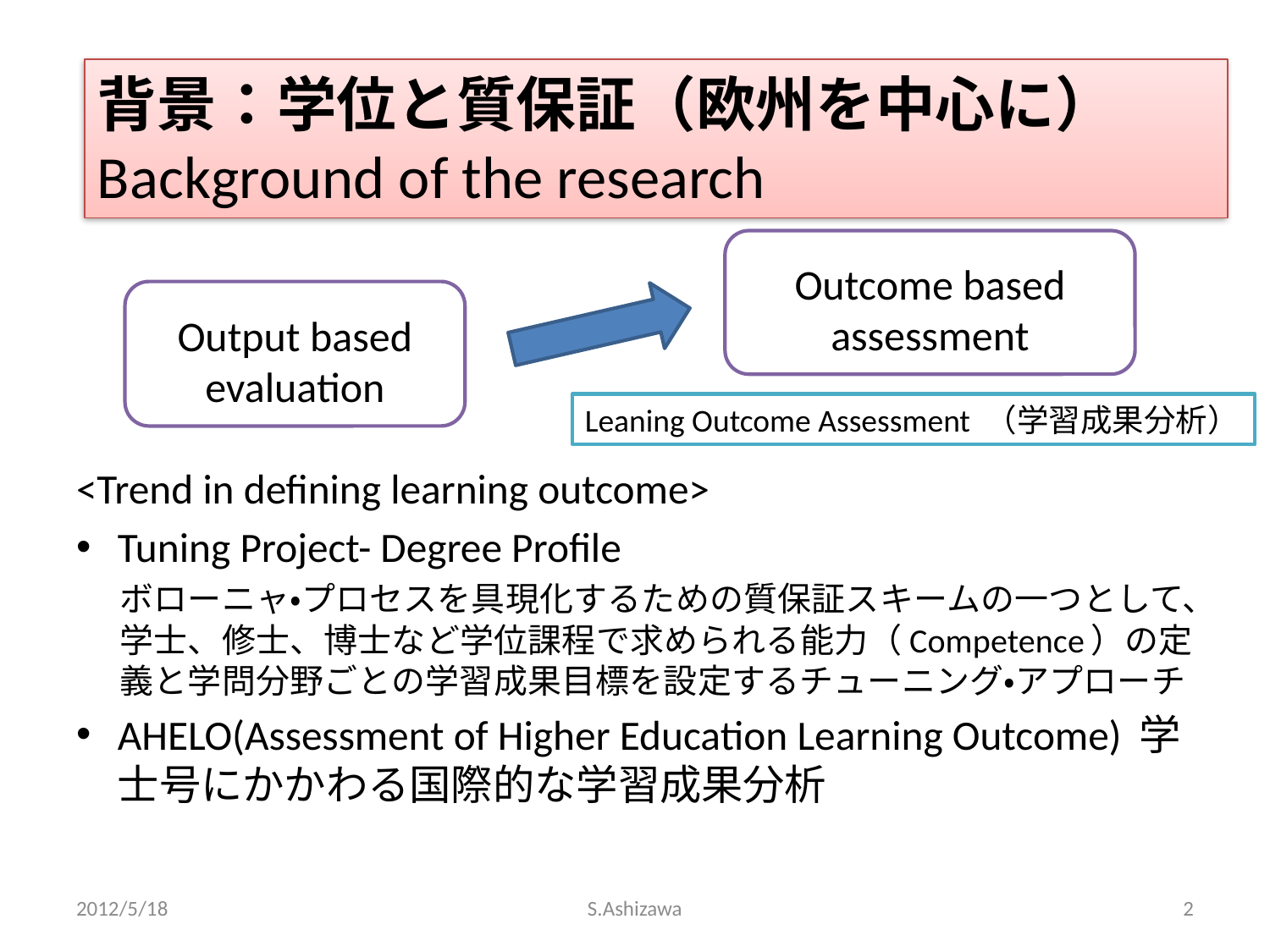

# Background of the research (1)
背景：学位と質保証（欧州を中心に）
Background of the research

Outcome based assessment

Output based evaluation

Leaning Outcome Assessment （学習成果分析）
<Trend in defining learning outcome>
Tuning Project- Degree Profile
ボローニャ・プロセスを具現化するための質保証スキームの一つとして、学士、修士、博士など学位課程で求められる能力（Competence）の定義と学問分野ごとの学習成果目標を設定するチューニング・アプローチ
AHELO(Assessment of Higher Education Learning Outcome) 学士号にかかわる国際的な学習成果分析

2012/5/18
S.Ashizawa
2